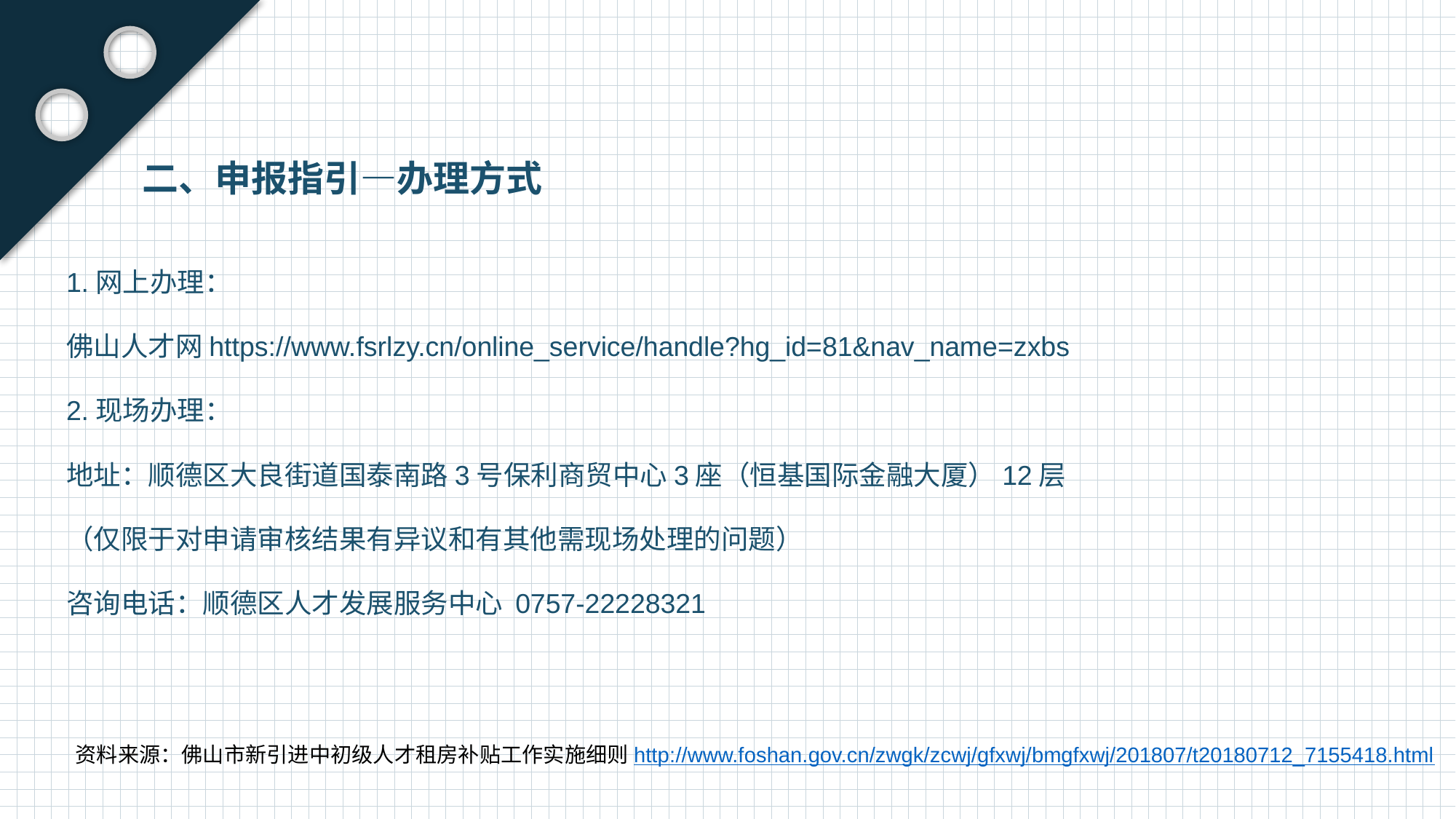

二、申报指引—办理方式
1.网上办理：
佛山人才网https://www.fsrlzy.cn/online_service/handle?hg_id=81&nav_name=zxbs
2.现场办理：
地址：顺德区大良街道国泰南路3号保利商贸中心3座（恒基国际金融大厦）12层
（仅限于对申请审核结果有异议和有其他需现场处理的问题）
咨询电话：顺德区人才发展服务中心 0757-22228321
资料来源：佛山市新引进中初级人才租房补贴工作实施细则http://www.foshan.gov.cn/zwgk/zcwj/gfxwj/bmgfxwj/201807/t20180712_7155418.html